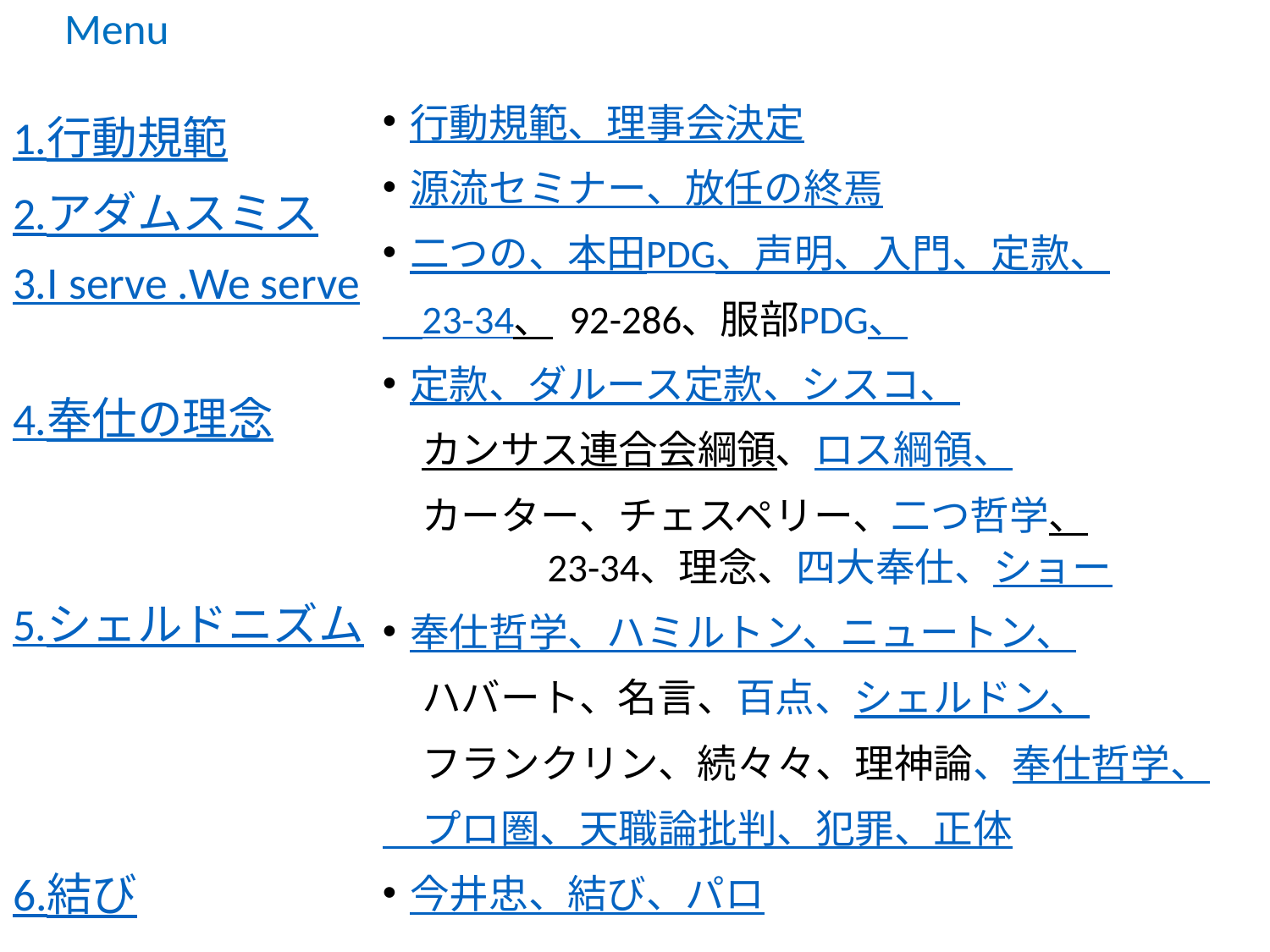

# Menu
行動規範、理事会決定
源流セミナー、放任の終焉
二つの、本田PDG、声明、入門、定款、
　23-34、 92-286、服部PDG、
定款、ダルース定款、シスコ、
　カンサス連合会綱領、ロス綱領、
　カーター、チェスペリー、二つ哲学、　　　　　　　23-34、理念、四大奉仕、ショー
奉仕哲学、ハミルトン、ニュートン、
　ハバート、名言、百点、シェルドン、
　フランクリン、続々々、理神論、奉仕哲学、
　プロ圏、天職論批判、犯罪、正体
今井忠、結び、パロ
1.行動規範
2.アダムスミス
3.I serve .We serve

4.奉仕の理念

5.シェルドニズム

6.結び